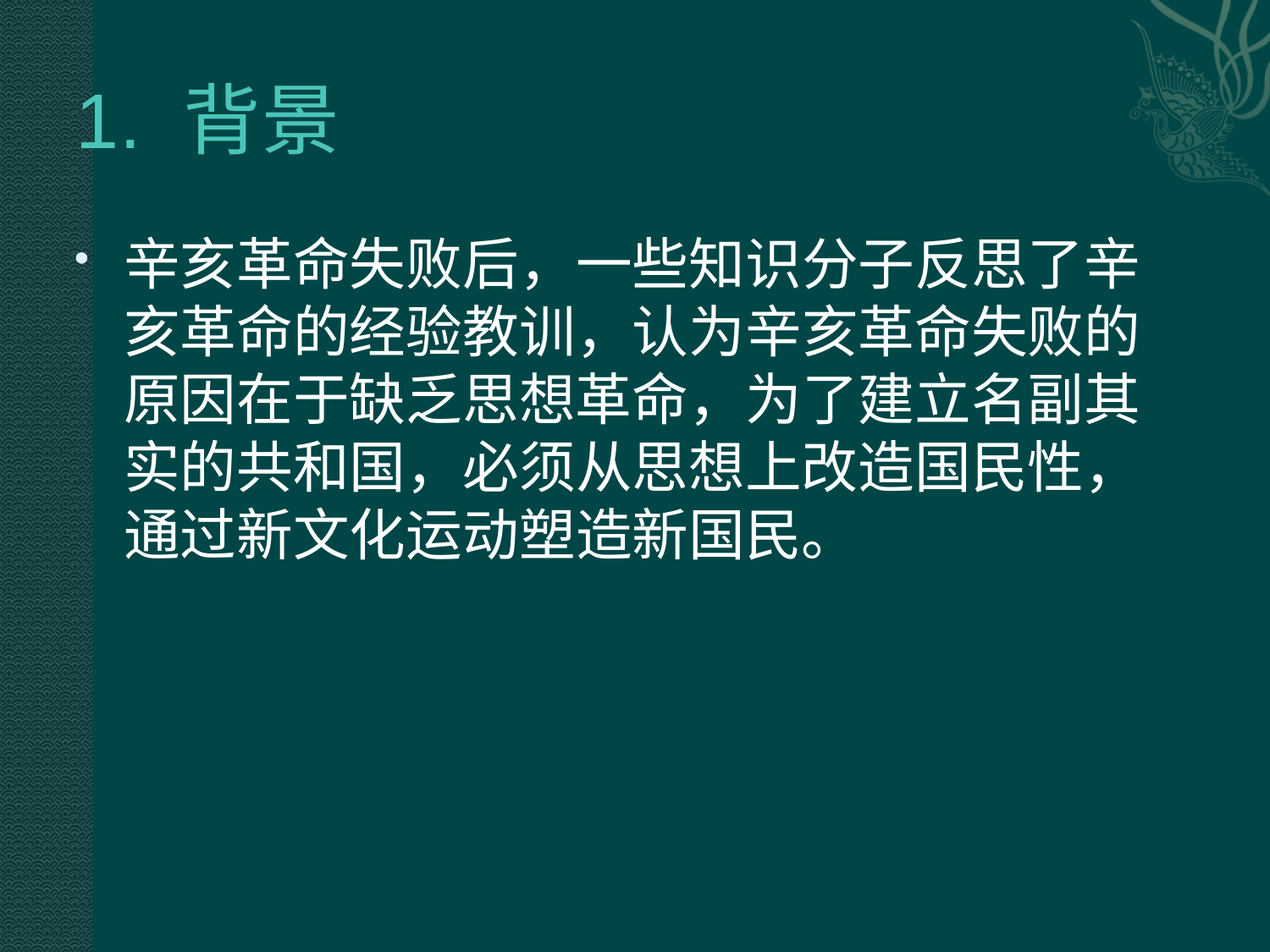

# 1. 背景
辛亥革命失败后，一些知识分子反思了辛亥革命的经验教训，认为辛亥革命失败的原因在于缺乏思想革命，为了建立名副其实的共和国，必须从思想上改造国民性，通过新文化运动塑造新国民。